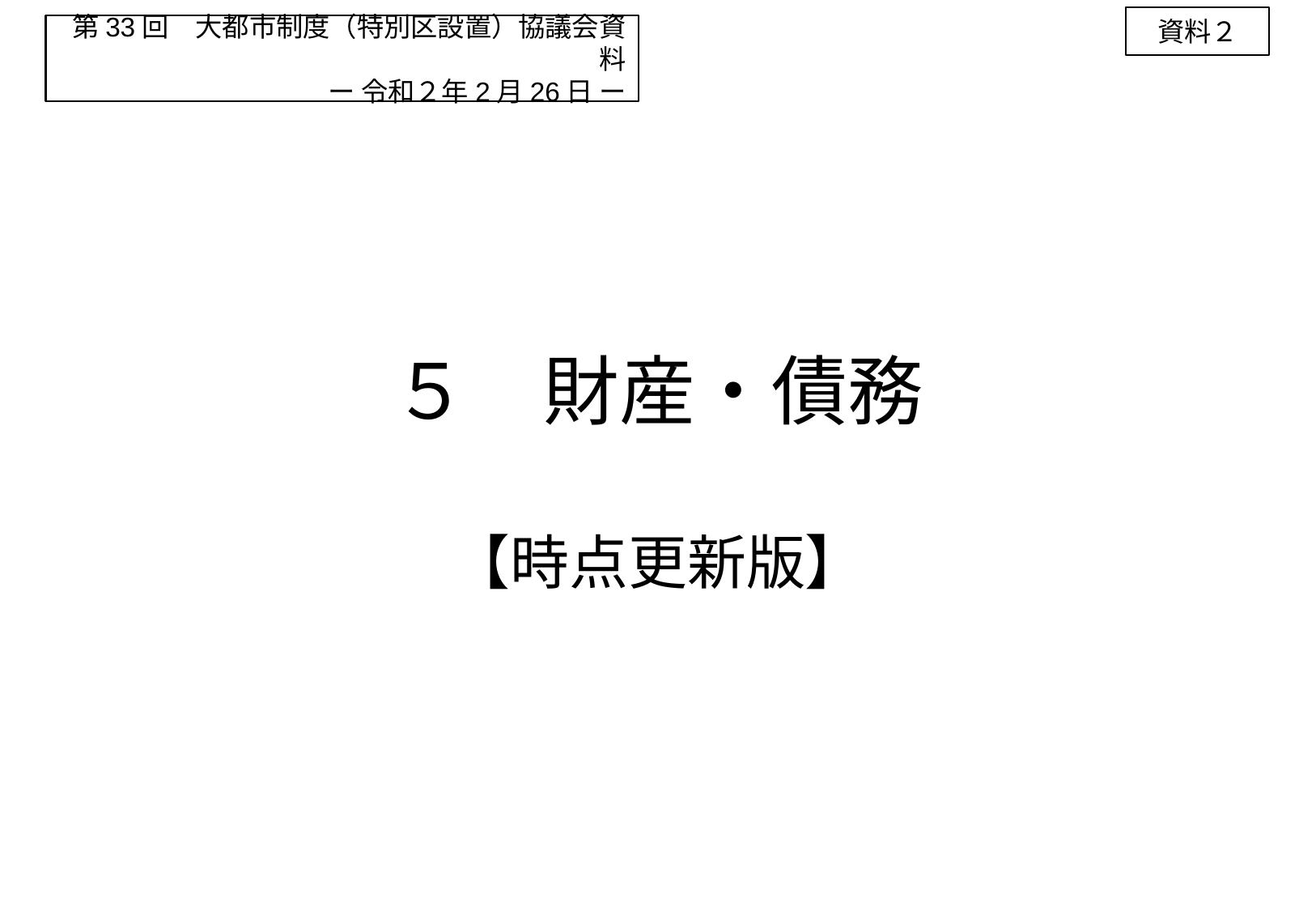

資料２
第33回　大都市制度（特別区設置）協議会資料
ー 令和２年2月26日 ー
５　財産・債務

【時点更新版】